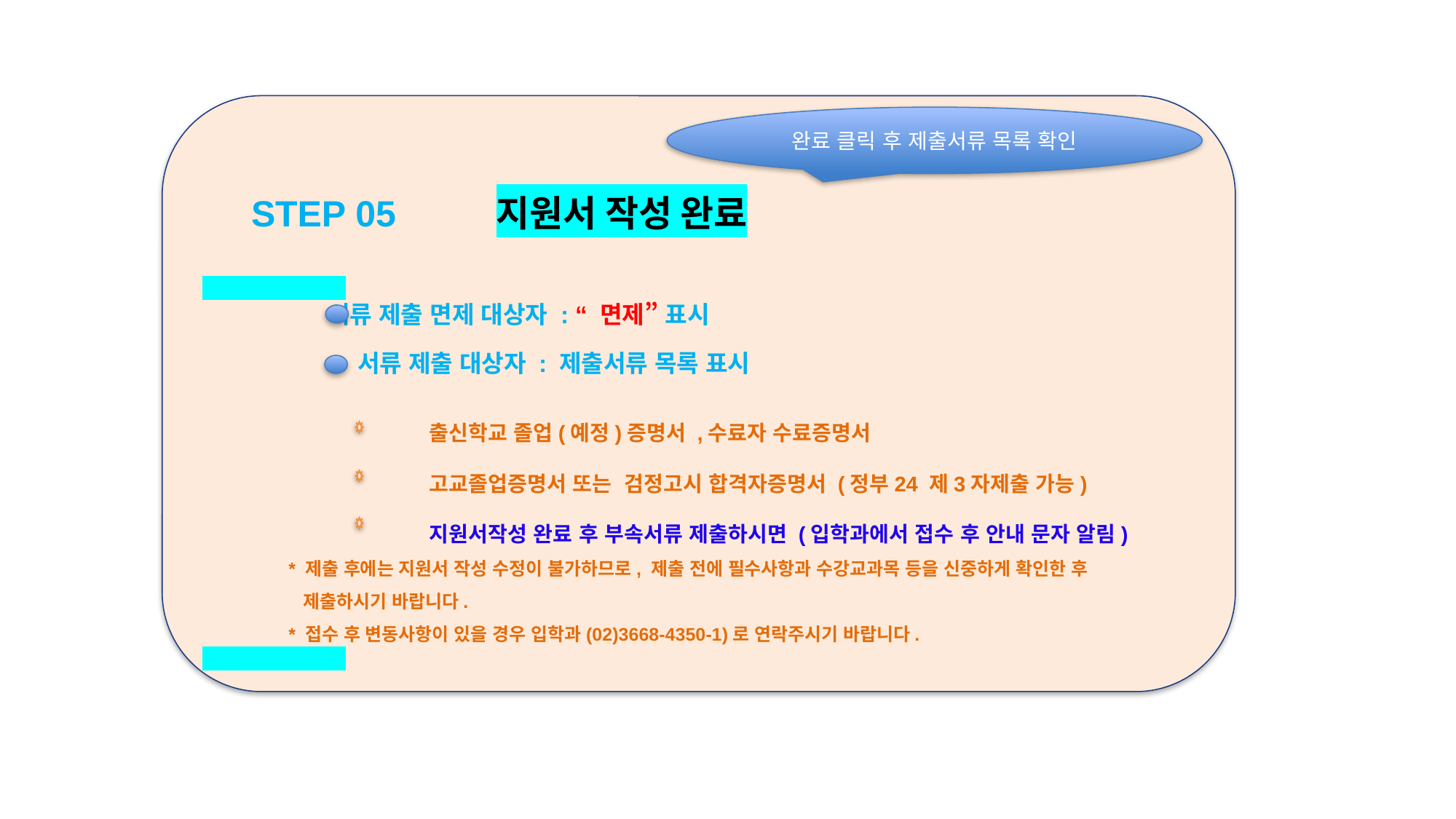

STEP 05         지원서 작성 완료

                      서류 제출 면제 대상자 : “ 면제” 표시

                                서류 제출 대상자 : 제출서류 목록 표시

                                     출신학교 졸업(예정)증명서 ,수료자 수료증명서
                                     고교졸업증명서 또는  검정고시 합격자증명서 (정부24 제3자제출 가능)
                                     지원서작성 완료 후 부속서류 제출하시면 (입학과에서 접수 후 안내 문자 알림)
                 * 제출 후에는 지원서 작성 수정이 불가하므로, 제출 전에 필수사항과 수강교과목 등을 신중하게 확인한 후
                   제출하시기 바랍니다.
                 * 접수 후 변동사항이 있을 경우 입학과(02)3668-4350-1)로 연락주시기 바랍니다.

완료 클릭 후 제출서류 목록 확인